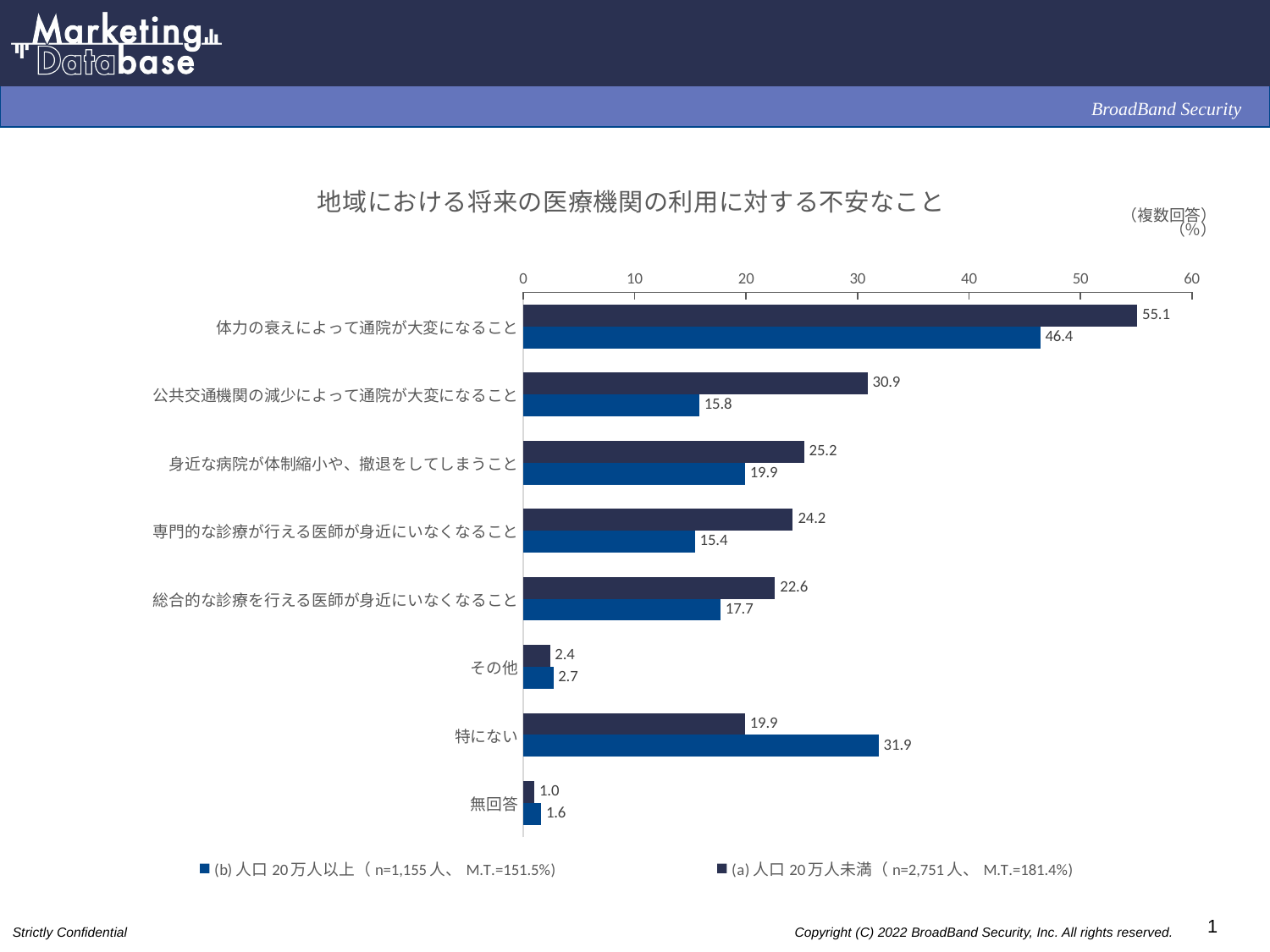

### Chart: 地域における将来の医療機関の利用に対する不安なこと

| Category | (a)人口20万人未満（n=2,751人、M.T.=181.4%) | (b)人口20万人以上（n=1,155人、M.T.=151.5%) |
|---|---|---|
| 体力の衰えによって通院が大変になること | 55.1 | 46.4 |
| 公共交通機関の減少によって通院が大変になること | 30.9 | 15.8 |
| 身近な病院が体制縮小や、撤退をしてしまうこと | 25.2 | 19.9 |
| 専門的な診療が行える医師が身近にいなくなること | 24.2 | 15.4 |
| 総合的な診療を行える医師が身近にいなくなること | 22.6 | 17.7 |
| その他 | 2.4 | 2.7 |
| 特にない | 19.9 | 31.9 |
| 無回答 | 1.0 | 1.6 |